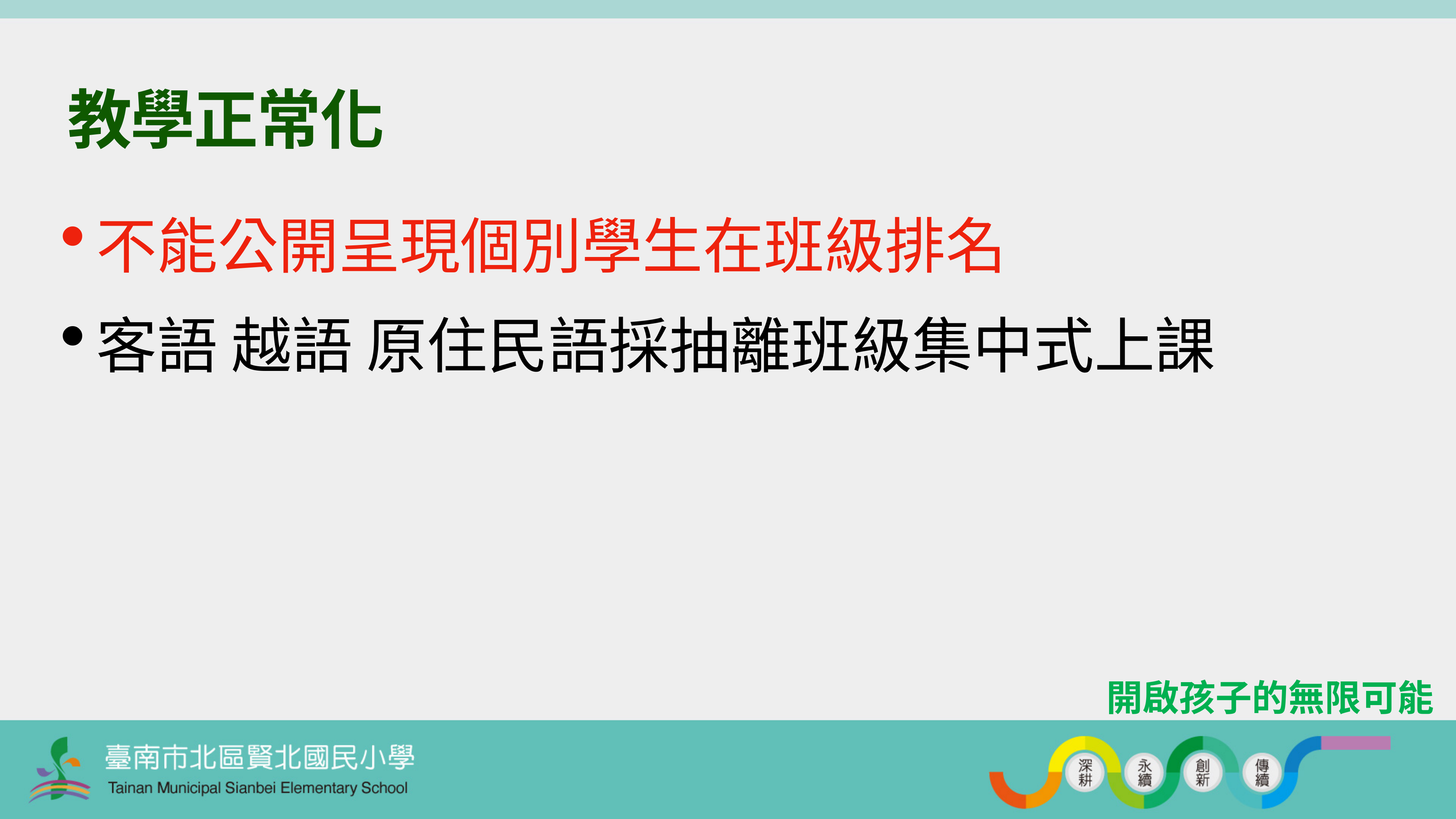

# 教學正常化
不能公開呈現個別學生在班級排名
客語 越語 原住民語採抽離班級集中式上課

開啟孩子的無限可能